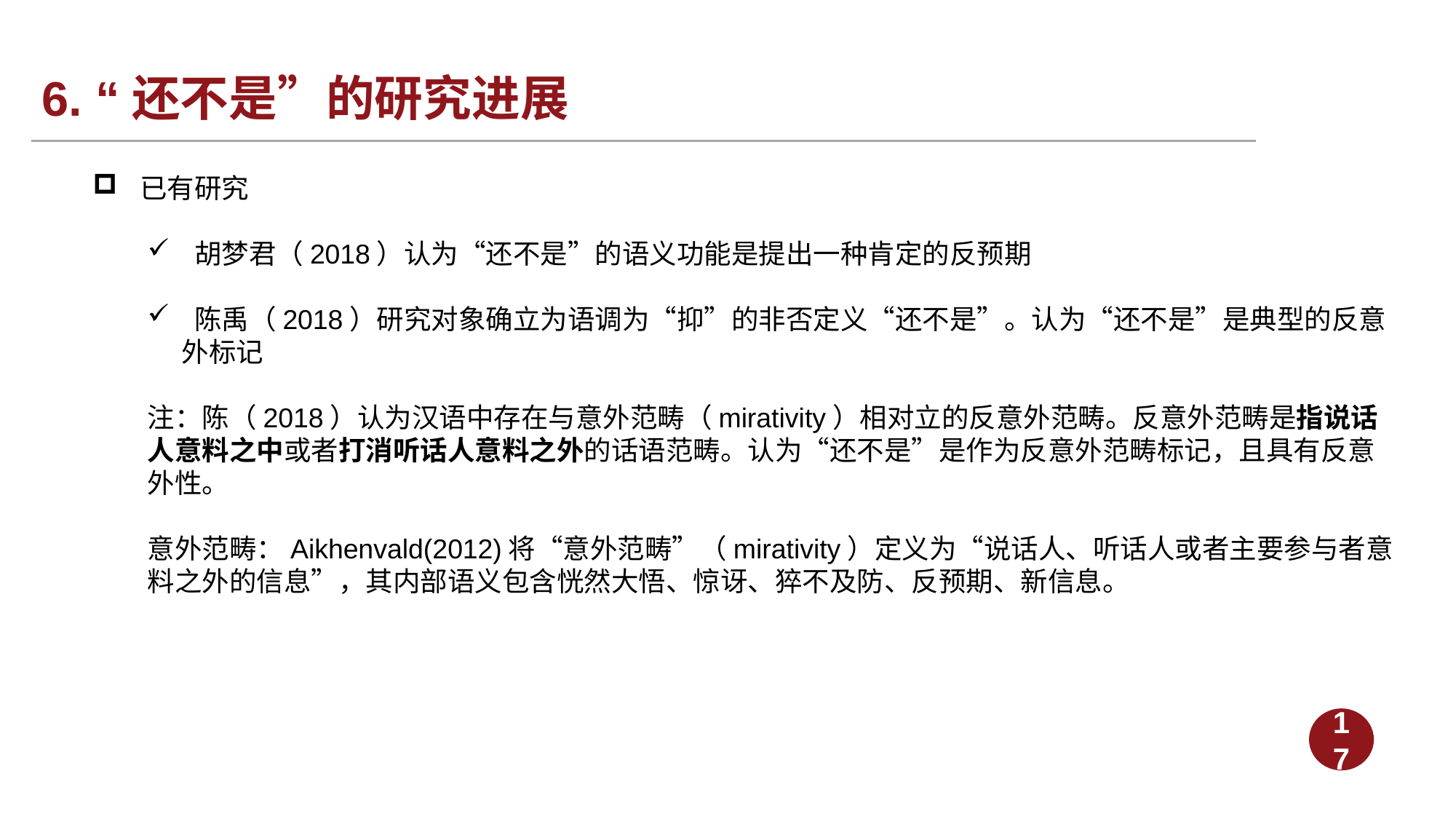

# 6. “还不是”的研究进展
 已有研究

 胡梦君（2018）认为“还不是”的语义功能是提出一种肯定的反预期

 陈禹（2018）研究对象确立为语调为“抑”的非否定义“还不是”。认为“还不是”是典型的反意外标记

注：陈（2018）认为汉语中存在与意外范畴（mirativity）相对立的反意外范畴。反意外范畴是指说话人意料之中或者打消听话人意料之外的话语范畴。认为“还不是”是作为反意外范畴标记，且具有反意外性。

意外范畴：Aikhenvald(2012)将“意外范畴”（mirativity）定义为“说话人、听话人或者主要参与者意料之外的信息”，其内部语义包含恍然大悟、惊讶、猝不及防、反预期、新信息。

17